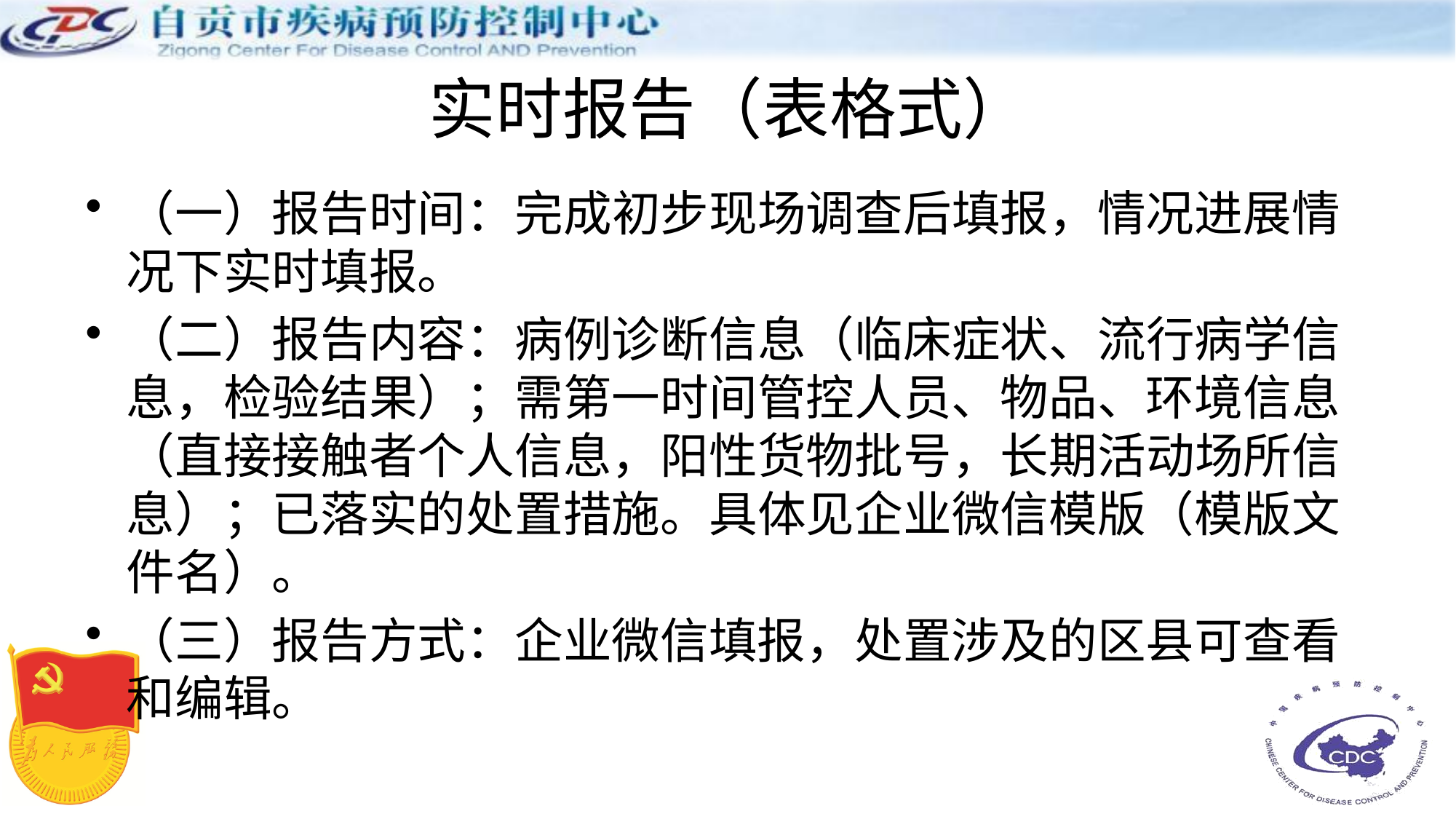

# 实时报告（表格式）
（一）报告时间：完成初步现场调查后填报，情况进展情况下实时填报。
（二）报告内容：病例诊断信息（临床症状、流行病学信息，检验结果）；需第一时间管控人员、物品、环境信息（直接接触者个人信息，阳性货物批号，长期活动场所信息）；已落实的处置措施。具体见企业微信模版（模版文件名）。
（三）报告方式：企业微信填报，处置涉及的区县可查看和编辑。